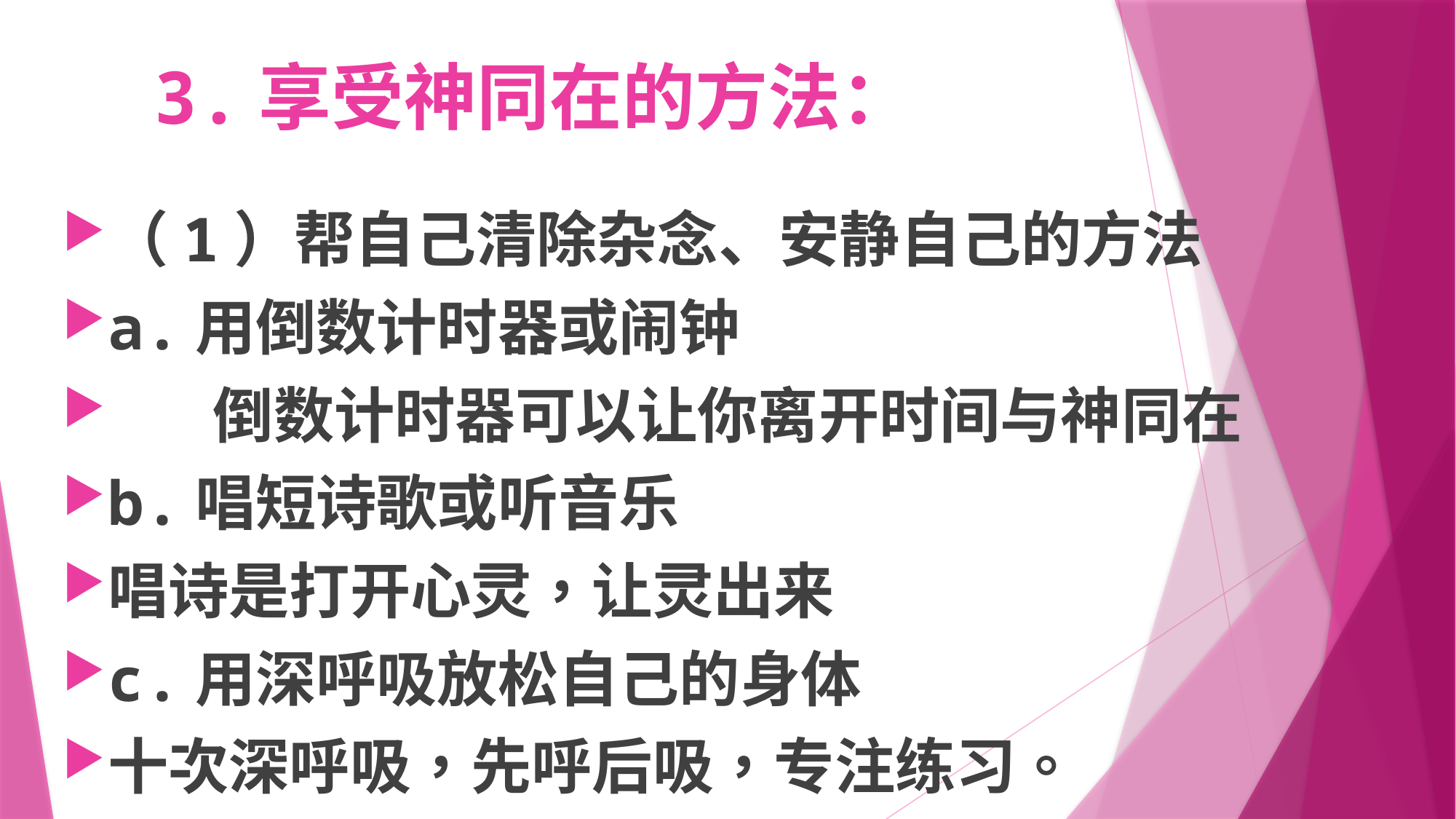

# 3.享受神同在的方法：
（1）帮自己清除杂念、安静自己的方法
a.用倒数计时器或闹钟
	倒数计时器可以让你离开时间与神同在
b.唱短诗歌或听音乐
唱诗是打开心灵，让灵出来
c.用深呼吸放松自己的身体
十次深呼吸，先呼后吸，专注练习。